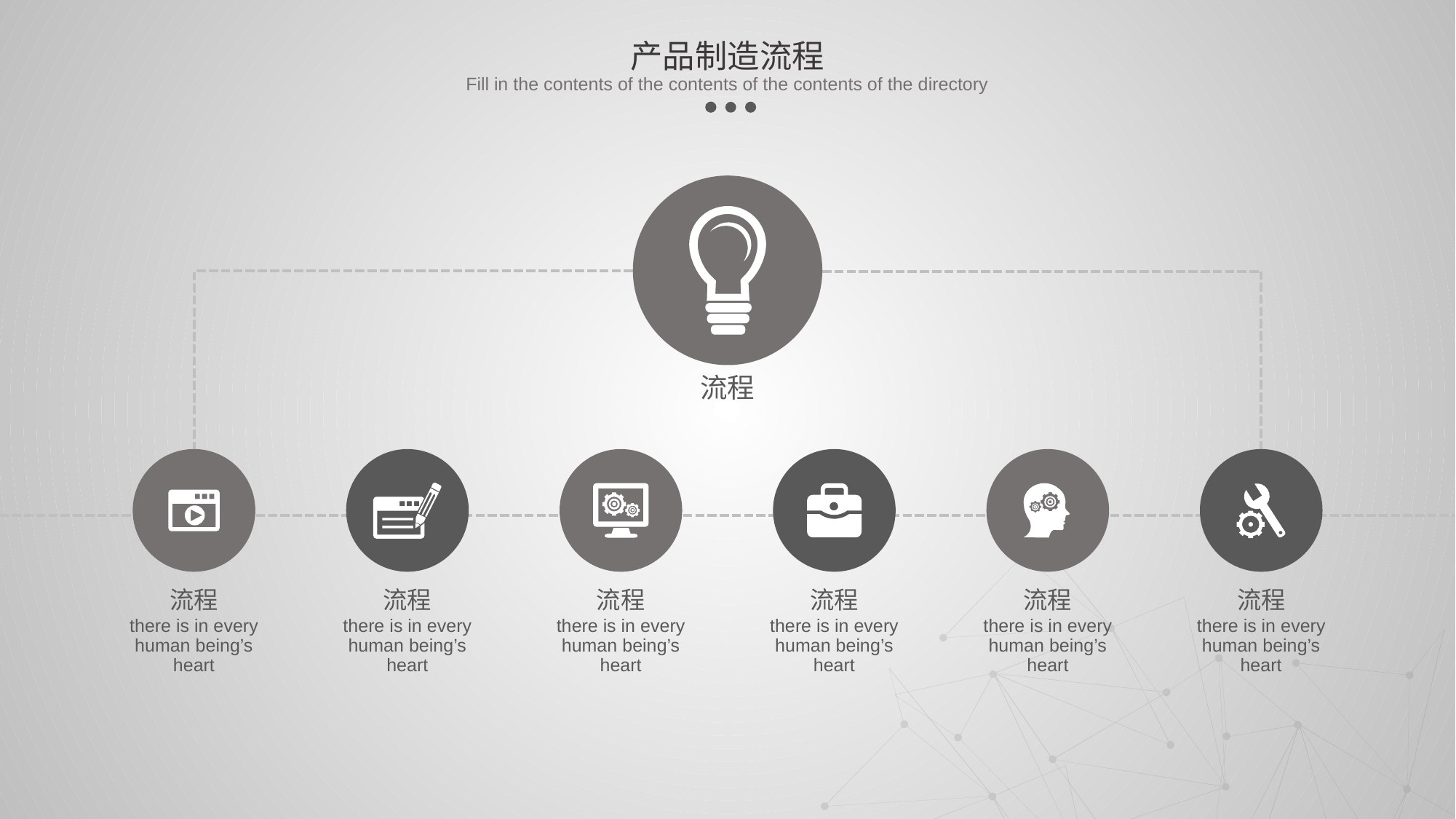

产品制造流程
Fill in the contents of the contents of the contents of the directory

流程

流程
there is in every human being’s heart
流程
there is in every human being’s heart
流程
there is in every human being’s heart
流程
there is in every human being’s heart
流程
there is in every human being’s heart
流程
there is in every human being’s heart